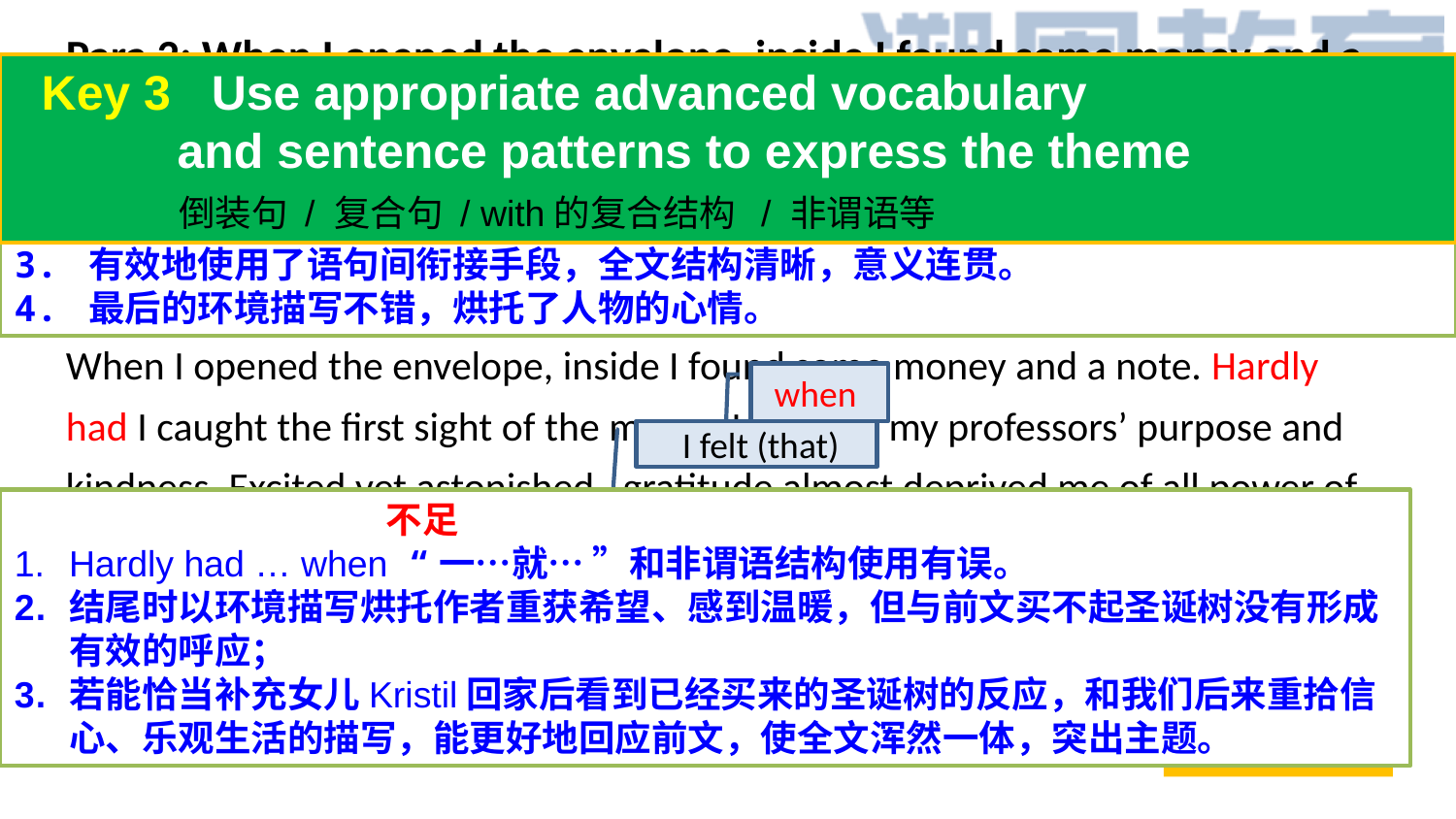

Para 2: When I opened the envelope, inside I found some money and a note.
Q1: What was written on the note ?
Q2: How did I feel when I found the money and the note  ?

Version  1
When I opened the envelope, inside I found some money and a note. Hardly had I caught the first sight of the money I realised my professors’ purpose and kindness. Excited yet astonished,  gratitude almost deprived me of all power of speech. Then, with trembling hands picking up that note, I went through the content,"Life is not just living through the storms, but dancing in the rain. Never lose heart to look forwand. ” With the wind beginning to cease its roar and sunshine took on the gloden color, warmth flooded over me.

  Key 3   Use appropriate advanced vocabulary
            and sentence patterns to express the theme
              倒装句 / 复合句 / with的复合结构  / 非谓语等
                  优点
创造了丰富、合理的内容，有逻辑性，与原文融洽度高；
使用了多样且恰当的词汇和语法结构，有些许错误，但完全不影响理解。
3. 有效地使用了语句间衔接手段，全文结构清晰，意义连贯。
4. 最后的环境描写不错，烘托了人物的心情。
 be deeply touched
请你来评价此段的优缺点。
when
 I felt (that)
                                            不足
Hardly had … when  “一…就… ”和非谓语结构使用有误。
结尾时以环境描写烘托作者重获希望、感到温暖，但与前文买不起圣诞树没有形成有效的呼应；
若能恰当补充女儿Kristil回家后看到已经买来的圣诞树的反应，和我们后来重拾信心、乐观生活的描写，能更好地回应前文，使全文浑然一体，突出主题。
 be thankful